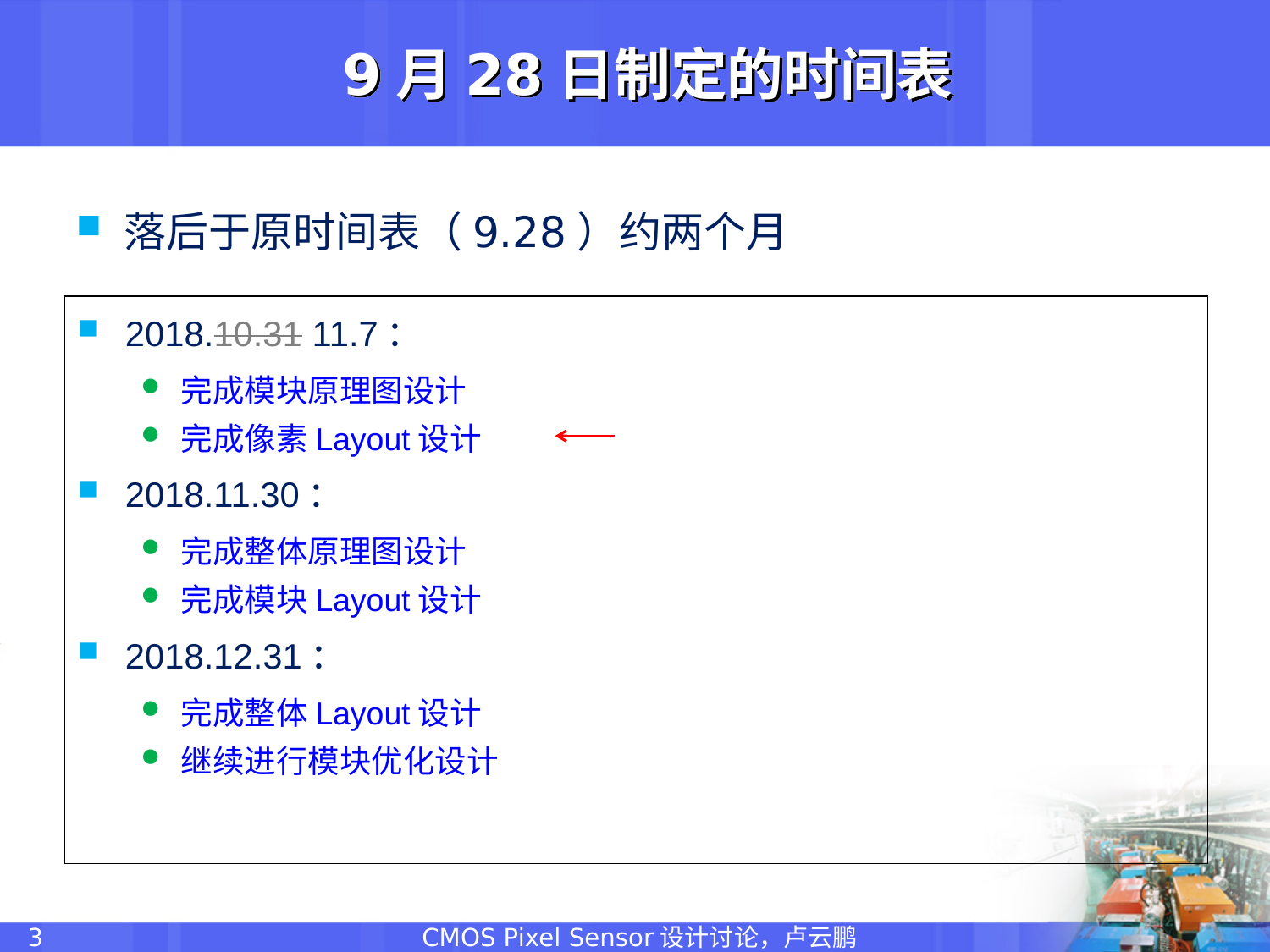

# 9月28日制定的时间表
落后于原时间表（9.28）约两个月
2018.10.31 11.7：
完成模块原理图设计
完成像素Layout设计
2018.11.30：
完成整体原理图设计
完成模块Layout设计
2018.12.31：
完成整体Layout设计
继续进行模块优化设计
CMOS Pixel Sensor设计讨论，卢云鹏
3